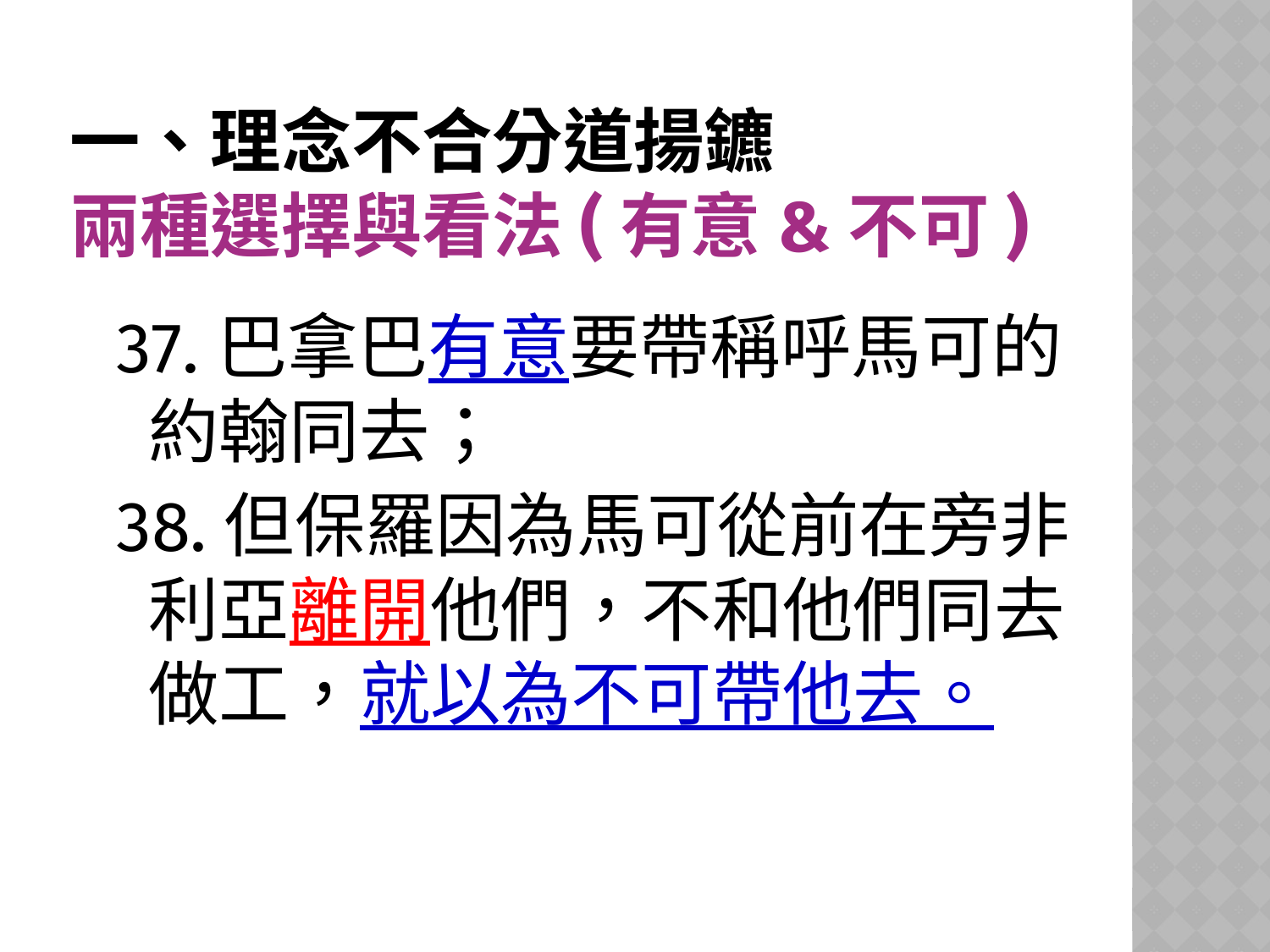

# 一、理念不合分道揚鑣 兩種選擇與看法(有意&不可)
37.巴拿巴有意要帶稱呼馬可的約翰同去；
38.但保羅因為馬可從前在旁非利亞離開他們，不和他們同去做工，就以為不可帶他去。